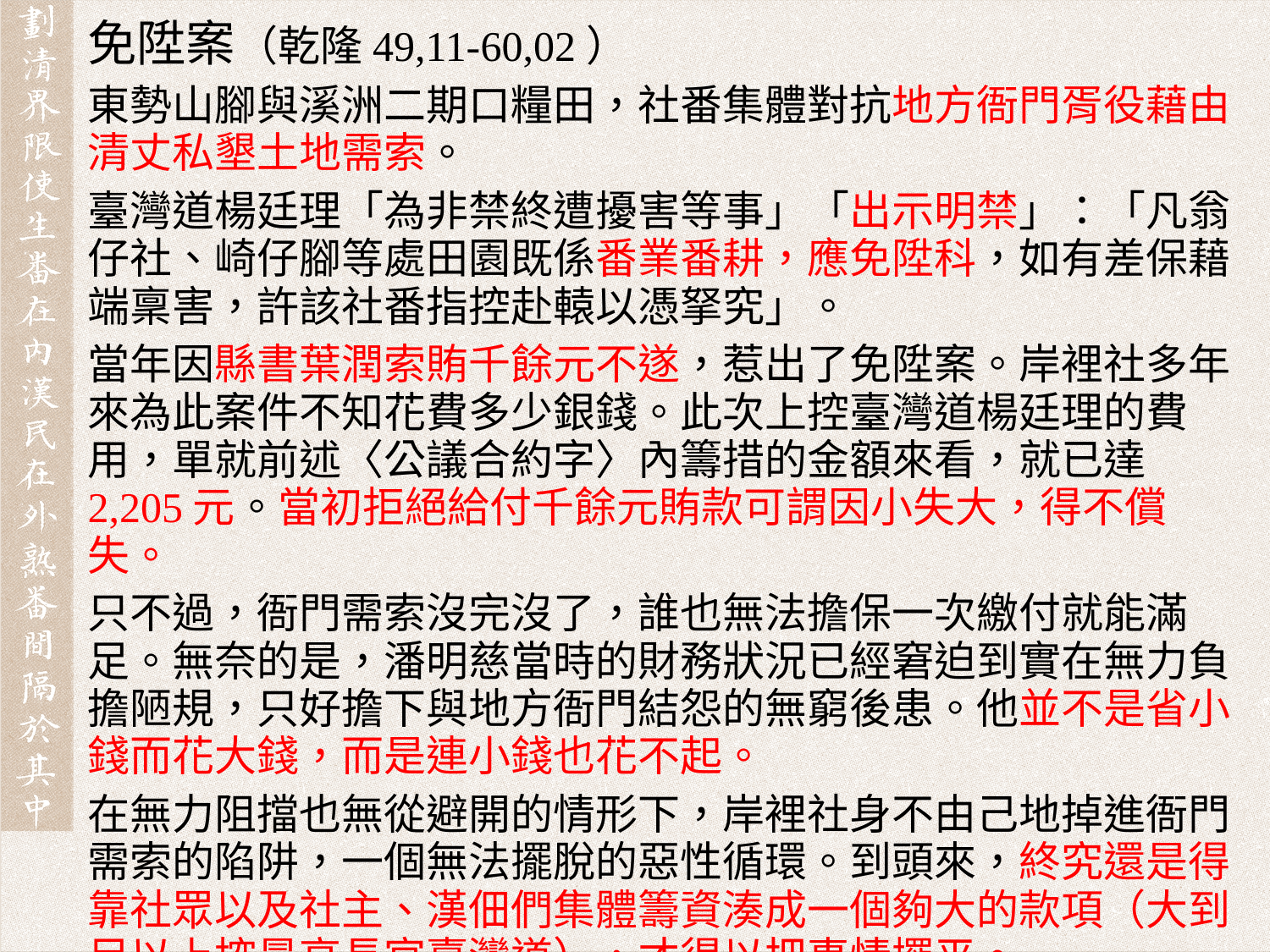

免陞案（乾隆49,11-60,02）
東勢山腳與溪洲二期口糧田，社番集體對抗地方衙門胥役藉由清丈私墾土地需索。
臺灣道楊廷理「為非禁終遭擾害等事」「出示明禁」：「凡翁仔社、崎仔腳等處田園既係番業番耕，應免陞科，如有差保藉端稟害，許該社番指控赴轅以憑拏究」。
當年因縣書葉潤索賄千餘元不遂，惹出了免陞案。岸裡社多年來為此案件不知花費多少銀錢。此次上控臺灣道楊廷理的費用，單就前述〈公議合約字〉內籌措的金額來看，就已達2,205元。當初拒絕給付千餘元賄款可謂因小失大，得不償失。
只不過，衙門需索沒完沒了，誰也無法擔保一次繳付就能滿足。無奈的是，潘明慈當時的財務狀況已經窘迫到實在無力負擔陋規，只好擔下與地方衙門結怨的無窮後患。他並不是省小錢而花大錢，而是連小錢也花不起。
在無力阻擋也無從避開的情形下，岸裡社身不由己地掉進衙門需索的陷阱，一個無法擺脫的惡性循環。到頭來，終究還是得靠社眾以及社主、漢佃們集體籌資湊成一個夠大的款項（大到足以上控最高長官臺灣道），才得以把事情擺平。